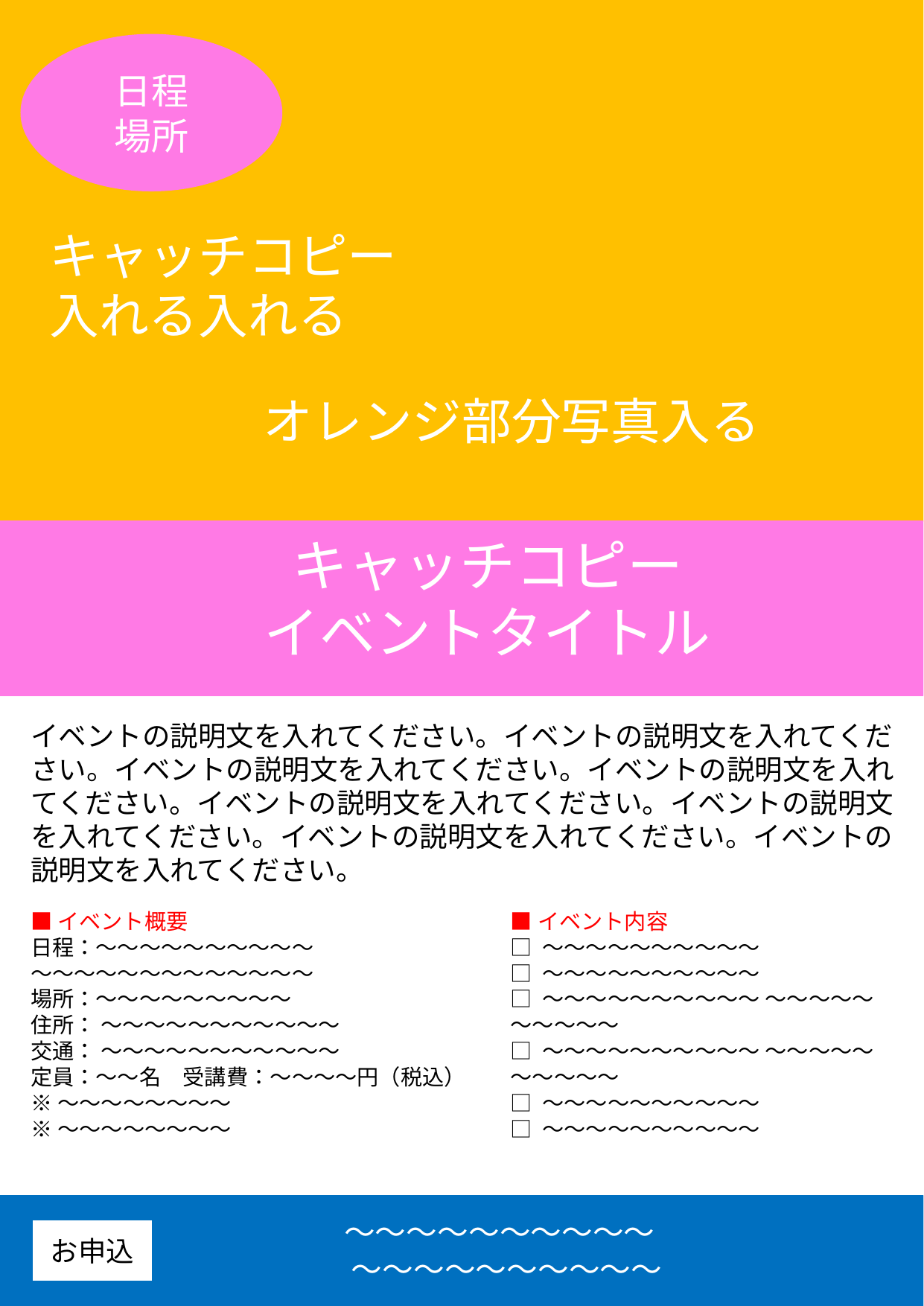

日程
場所
キャッチコピー
入れる入れる
オレンジ部分写真入る

キャッチコピー
イベントタイトル
イベントの説明文を入れてください。イベントの説明文を入れてください。イベントの説明文を入れてください。イベントの説明文を入れてください。イベントの説明文を入れてください。イベントの説明文を入れてください。イベントの説明文を入れてください。イベントの説明文を入れてください。

■イベント内容
□ 〜〜〜〜〜〜〜〜〜〜
□ 〜〜〜〜〜〜〜〜〜〜
□ 〜〜〜〜〜〜〜〜〜〜 〜〜〜〜〜〜〜〜〜〜
□ 〜〜〜〜〜〜〜〜〜〜 〜〜〜〜〜〜〜〜〜〜
□ 〜〜〜〜〜〜〜〜〜〜
□ 〜〜〜〜〜〜〜〜〜〜
■イベント概要
日程：〜〜〜〜〜〜〜〜〜〜
〜〜〜〜〜〜〜〜〜〜〜〜〜
場所：〜〜〜〜〜〜〜〜〜
住所： 〜〜〜〜〜〜〜〜〜〜〜
交通： 〜〜〜〜〜〜〜〜〜〜〜
定員：〜〜名　受講費：〜〜〜〜円（税込）
※〜〜〜〜〜〜〜〜
※〜〜〜〜〜〜〜〜

〜〜〜〜〜〜〜〜〜〜
 〜〜〜〜〜〜〜〜〜〜
お申込